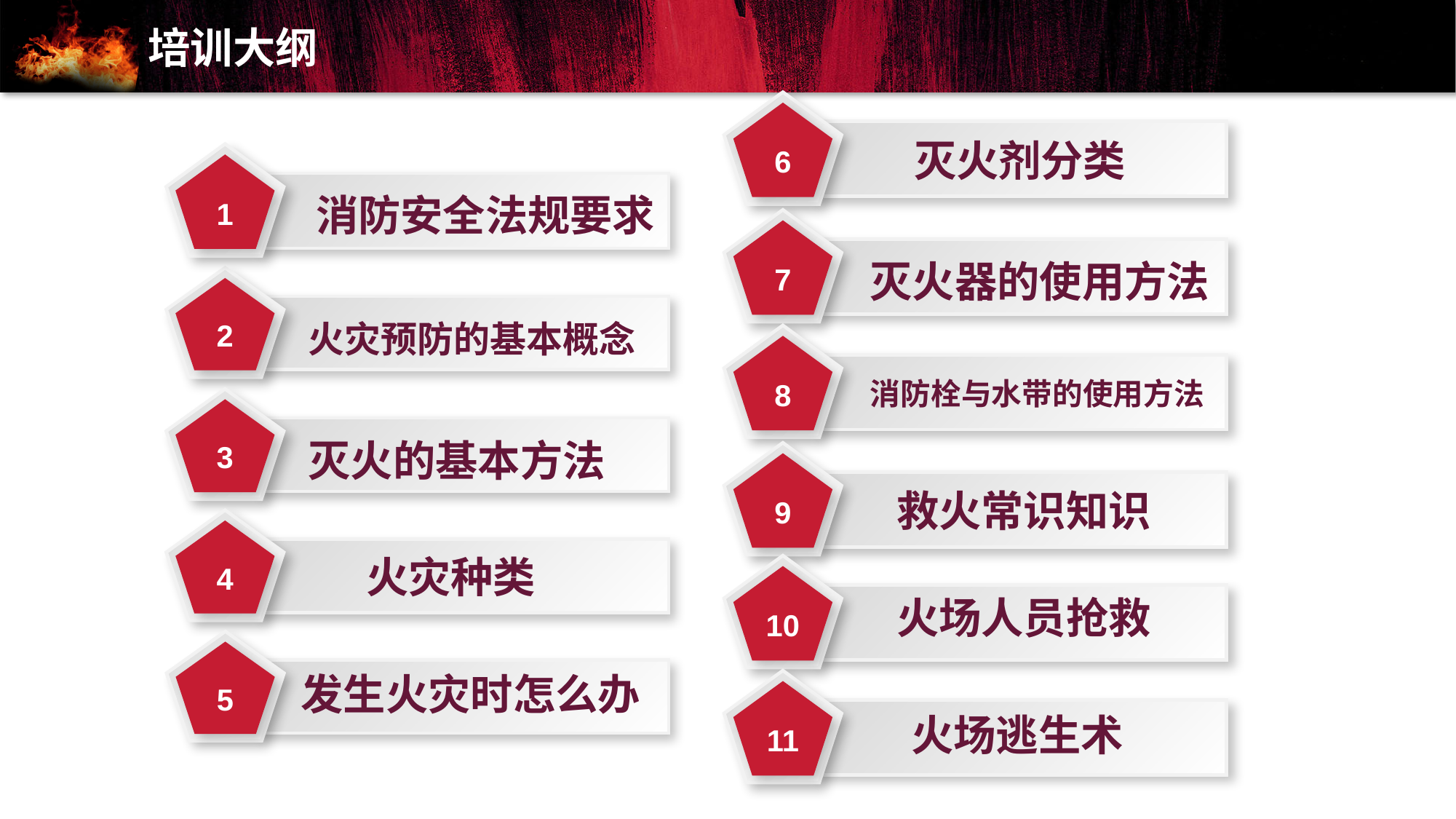

# 培训大纲

6

灭火剂分类

1

消防安全法规要求

7

灭火器的使用方法

2

火灾预防的基本概念

8

消防栓与水带的使用方法

3

灭火的基本方法

9

救火常识知识

4

火灾种类

10

火场人员抢救

5

发生火灾时怎么办

11

火场逃生术